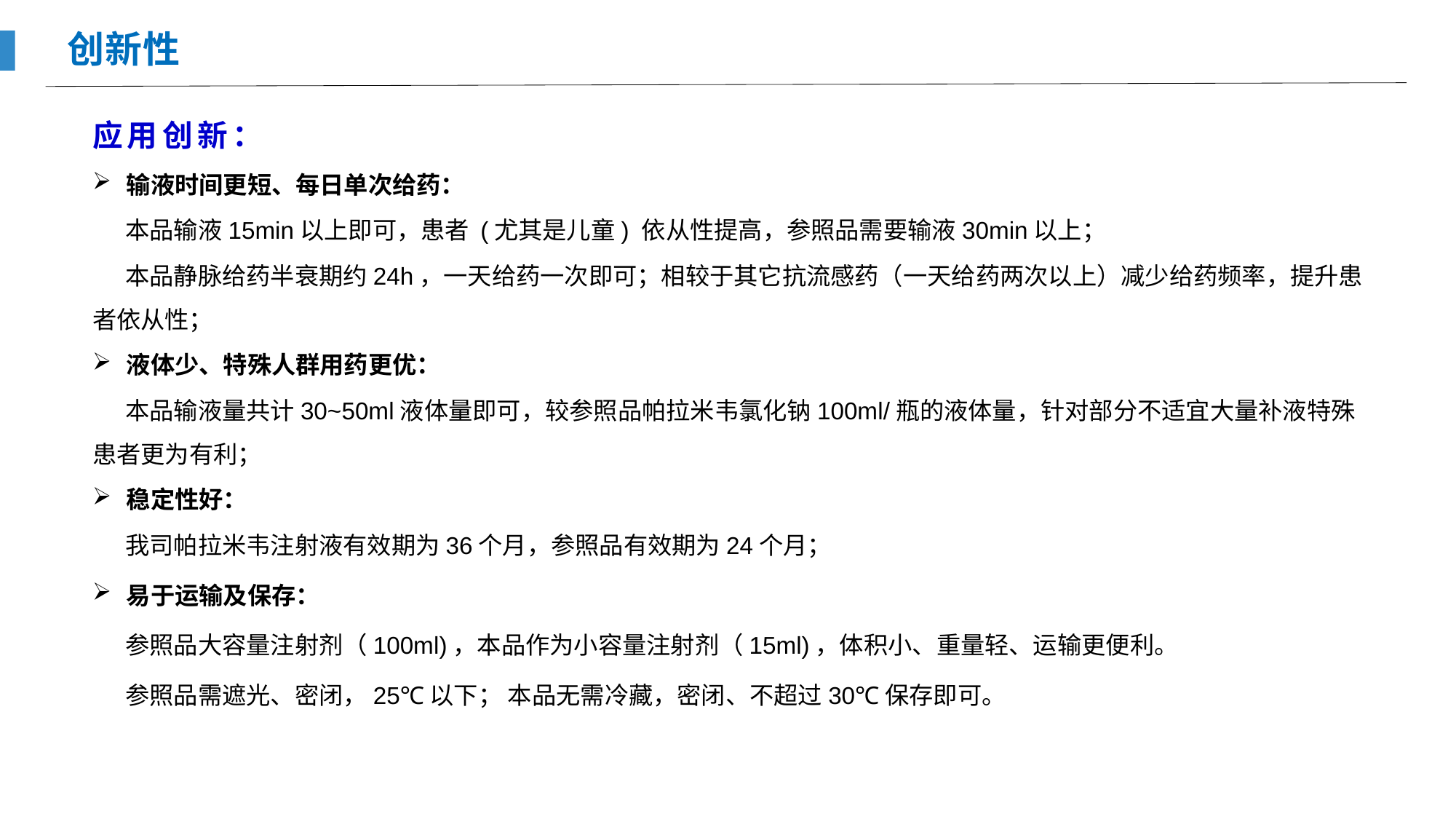

创新性
应用创新：
输液时间更短、每日单次给药：
     本品输液15min以上即可，患者 (尤其是儿童) 依从性提高，参照品需要输液30min以上；
     本品静脉给药半衰期约24h，一天给药一次即可；相较于其它抗流感药（一天给药两次以上）减少给药频率，提升患者依从性；
液体少、特殊人群用药更优：
     本品输液量共计30~50ml液体量即可，较参照品帕拉米韦氯化钠100ml/瓶的液体量，针对部分不适宜大量补液特殊患者更为有利；
稳定性好：
     我司帕拉米韦注射液有效期为36个月，参照品有效期为24个月；
易于运输及保存：
     参照品大容量注射剂（100ml)，本品作为小容量注射剂（15ml)，体积小、重量轻、运输更便利。
     参照品需遮光、密闭，25℃以下； 本品无需冷藏，密闭、不超过30℃保存即可。